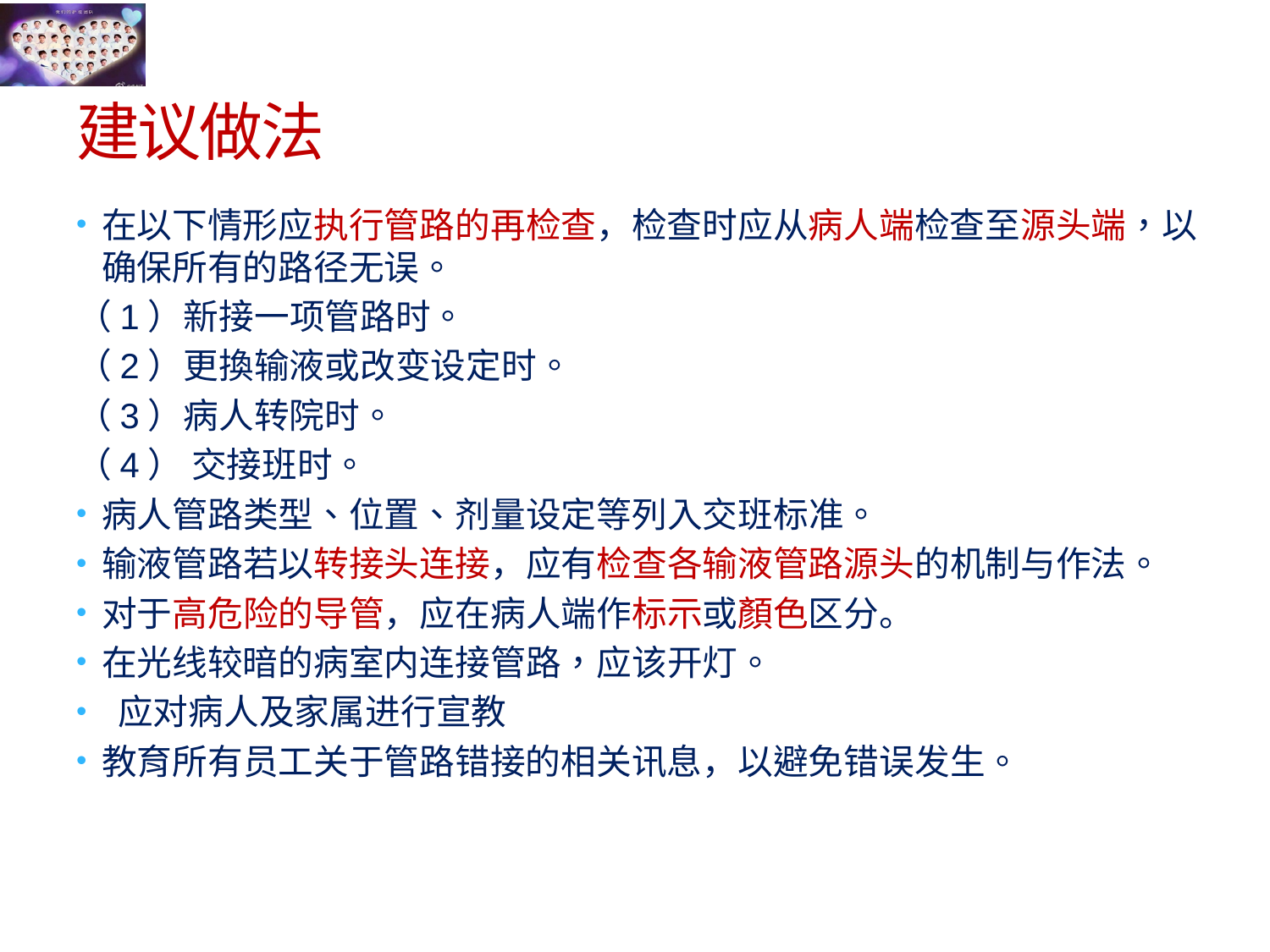

# 建议做法
在以下情形应执行管路的再检查，检查时应从病人端检查至源头端，以确保所有的路径无误。
（1）新接一项管路时。
（2）更換输液或改变设定时。
（3）病人转院时。
（4） 交接班时。
病人管路类型、位置、剂量设定等列入交班标准。
输液管路若以转接头连接，应有检查各输液管路源头的机制与作法。
对于高危险的导管，应在病人端作标示或顏色区分。
在光线较暗的病室内连接管路，应该开灯。
 应对病人及家属进行宣教
教育所有员工关于管路错接的相关讯息，以避免错误发生。